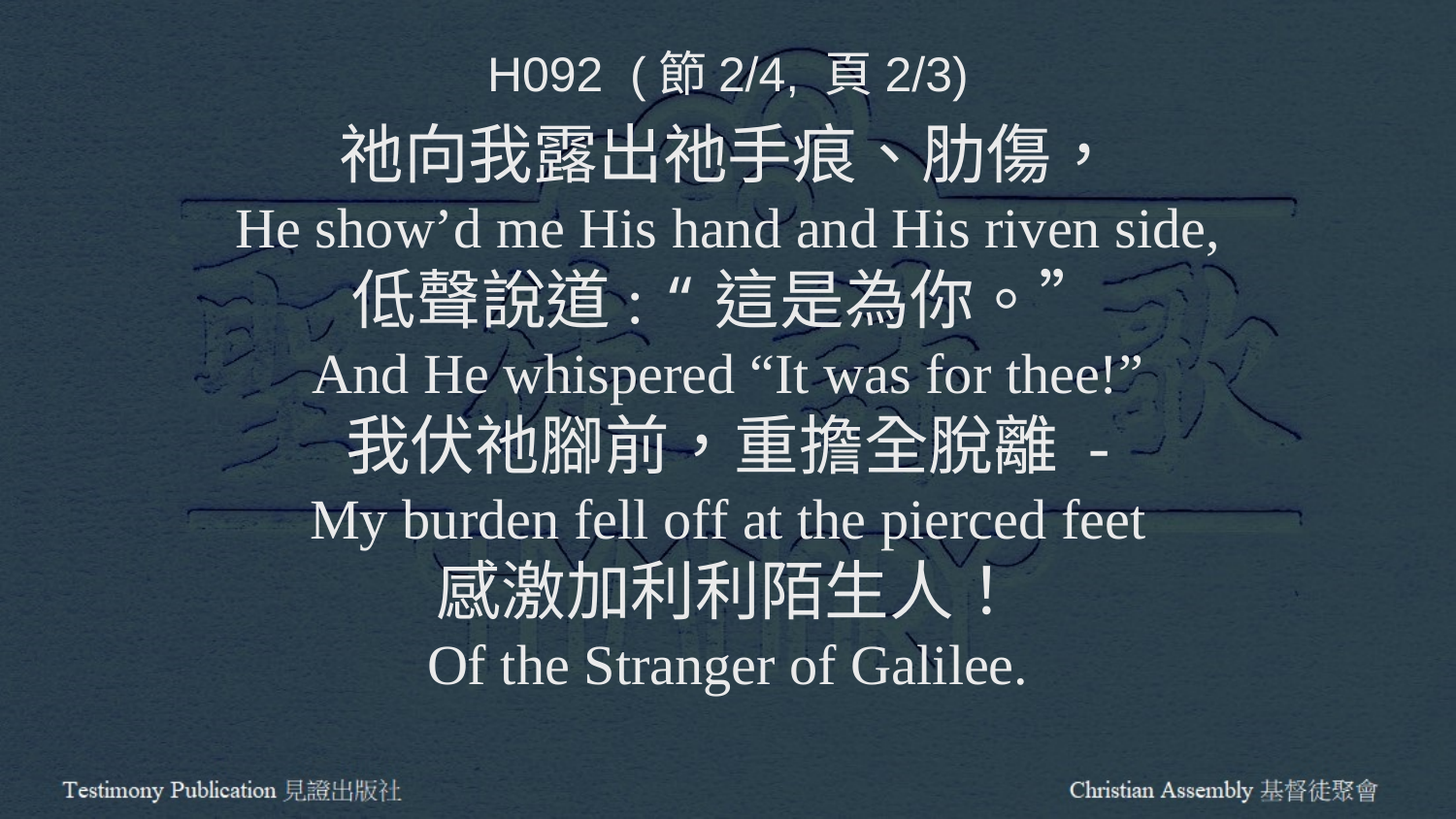

H092  (節2/4, 頁2/3)
祂向我露出祂手痕、肋傷，
He show’d me His hand and His riven side,
低聲說道: “這是為你。”
And He whispered “It was for thee!”
我伏祂腳前，重擔全脫離 -
My burden fell off at the pierced feet
感激加利利陌生人！
Of the Stranger of Galilee.